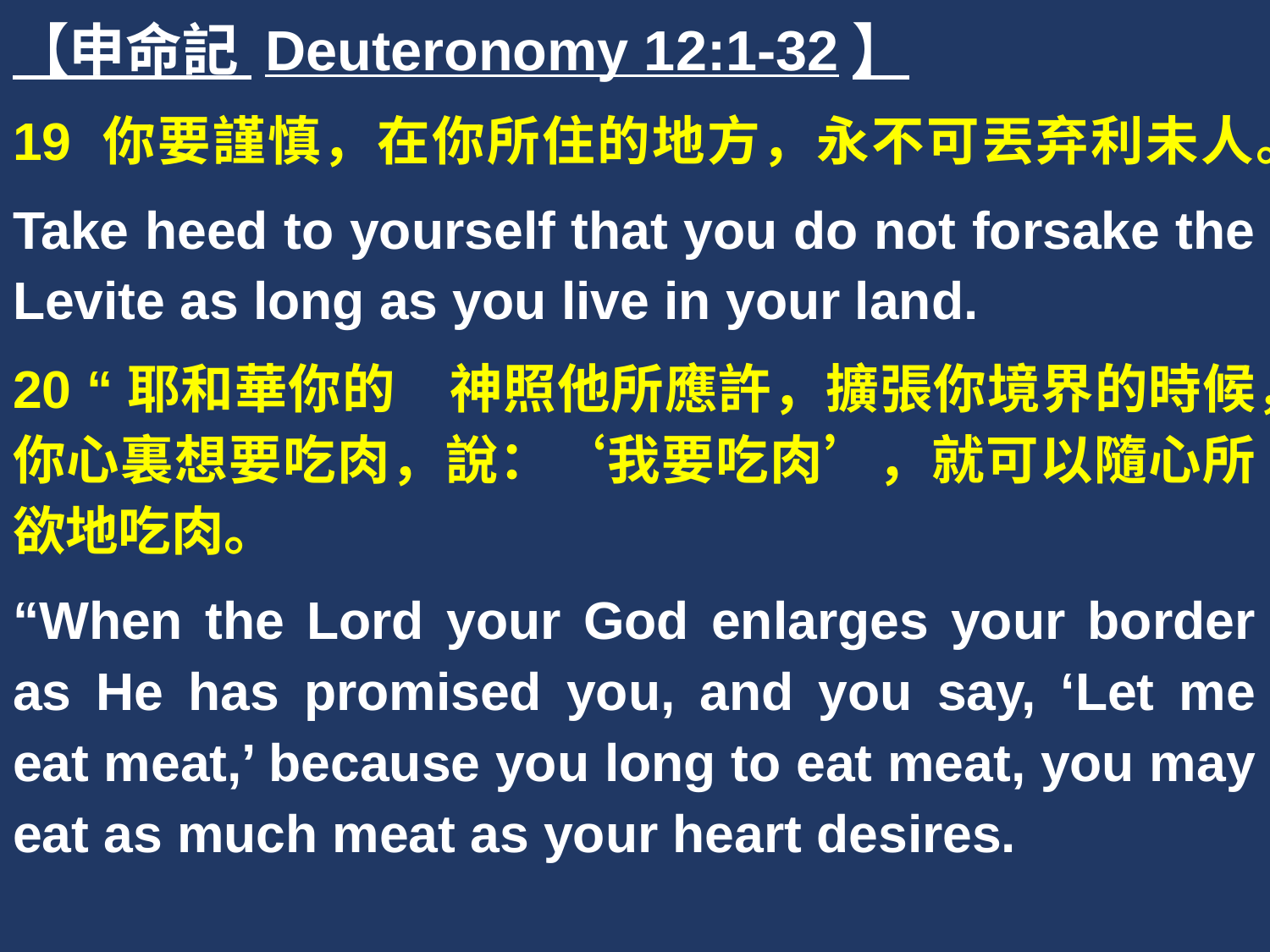

【申命記 Deuteronomy 12:1-32】
19 你要謹慎，在你所住的地方，永不可丟弃利未人。
Take heed to yourself that you do not forsake the Levite as long as you live in your land.
20 “耶和華你的　神照他所應許，擴張你境界的時候，你心裏想要吃肉，說：‘我要吃肉’，就可以隨心所欲地吃肉。
“When the Lord your God enlarges your border as He has promised you, and you say, ‘Let me eat meat,’ because you long to eat meat, you may eat as much meat as your heart desires.